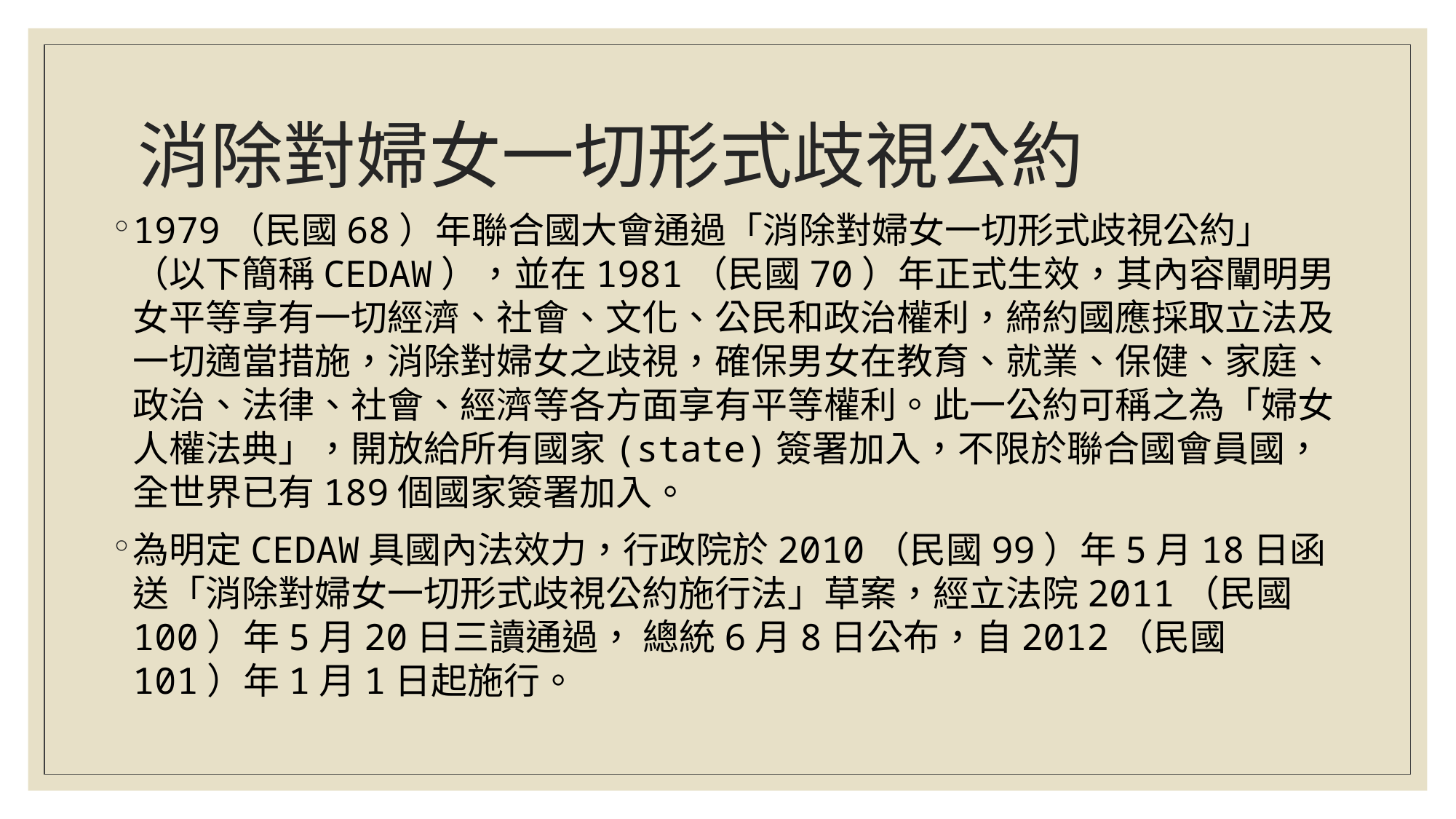

# 消除對婦女一切形式歧視公約
1979（民國68）年聯合國大會通過「消除對婦女一切形式歧視公約」（以下簡稱CEDAW），並在1981（民國70）年正式生效，其內容闡明男女平等享有一切經濟、社會、文化、公民和政治權利，締約國應採取立法及一切適當措施，消除對婦女之歧視，確保男女在教育、就業、保健、家庭、政治、法律、社會、經濟等各方面享有平等權利。此一公約可稱之為「婦女人權法典」，開放給所有國家(state)簽署加入，不限於聯合國會員國，全世界已有189個國家簽署加入。
為明定CEDAW具國內法效力，行政院於2010（民國99）年5月18日函送「消除對婦女一切形式歧視公約施行法」草案，經立法院2011（民國100）年5月20日三讀通過， 總統6月8日公布，自2012（民國101）年1月1日起施行。